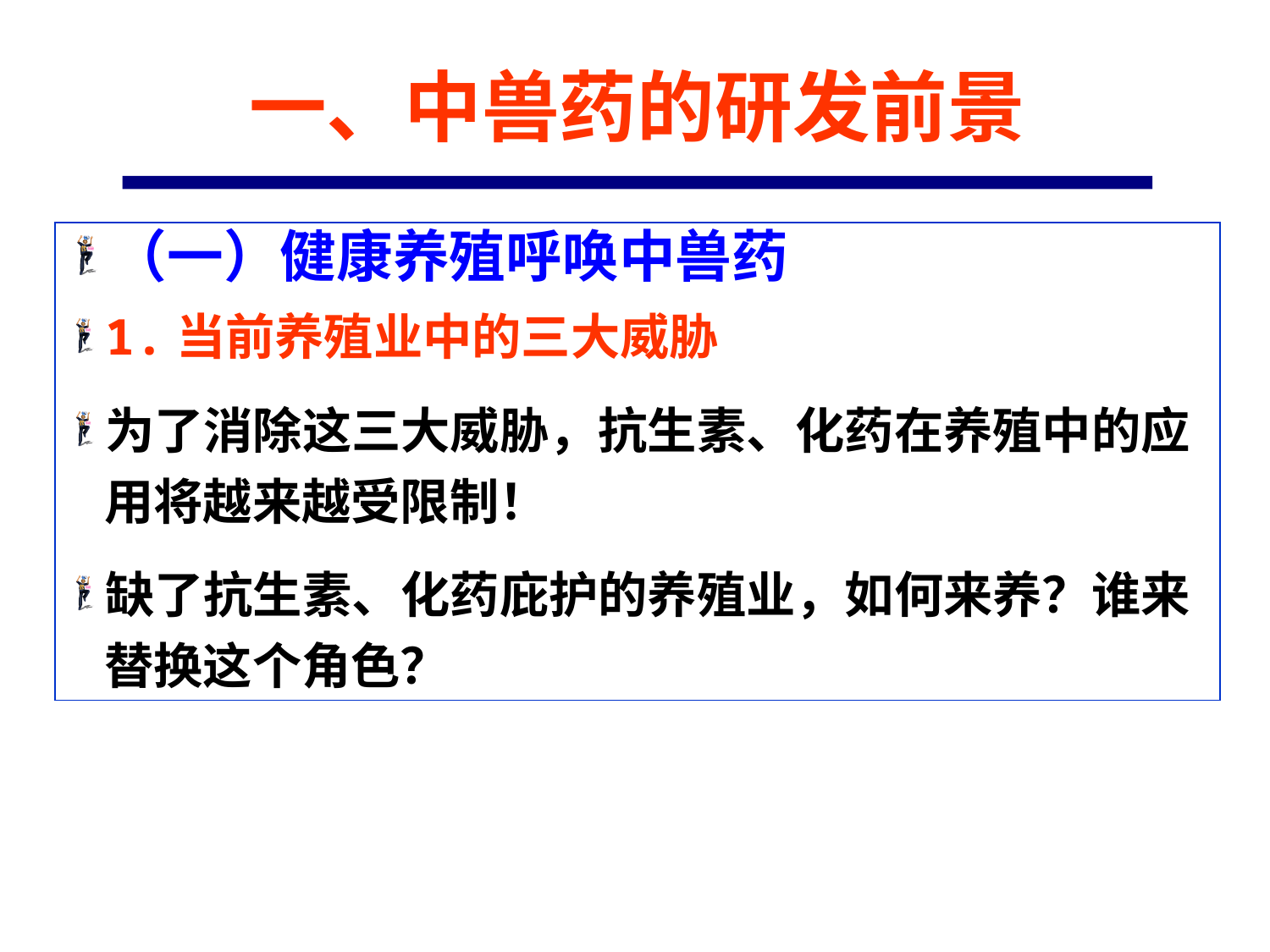

# 一、中兽药的研发前景

（一）健康养殖呼唤中兽药
1.当前养殖业中的三大威胁
为了消除这三大威胁，抗生素、化药在养殖中的应用将越来越受限制！
缺了抗生素、化药庇护的养殖业，如何来养？谁来替换这个角色？